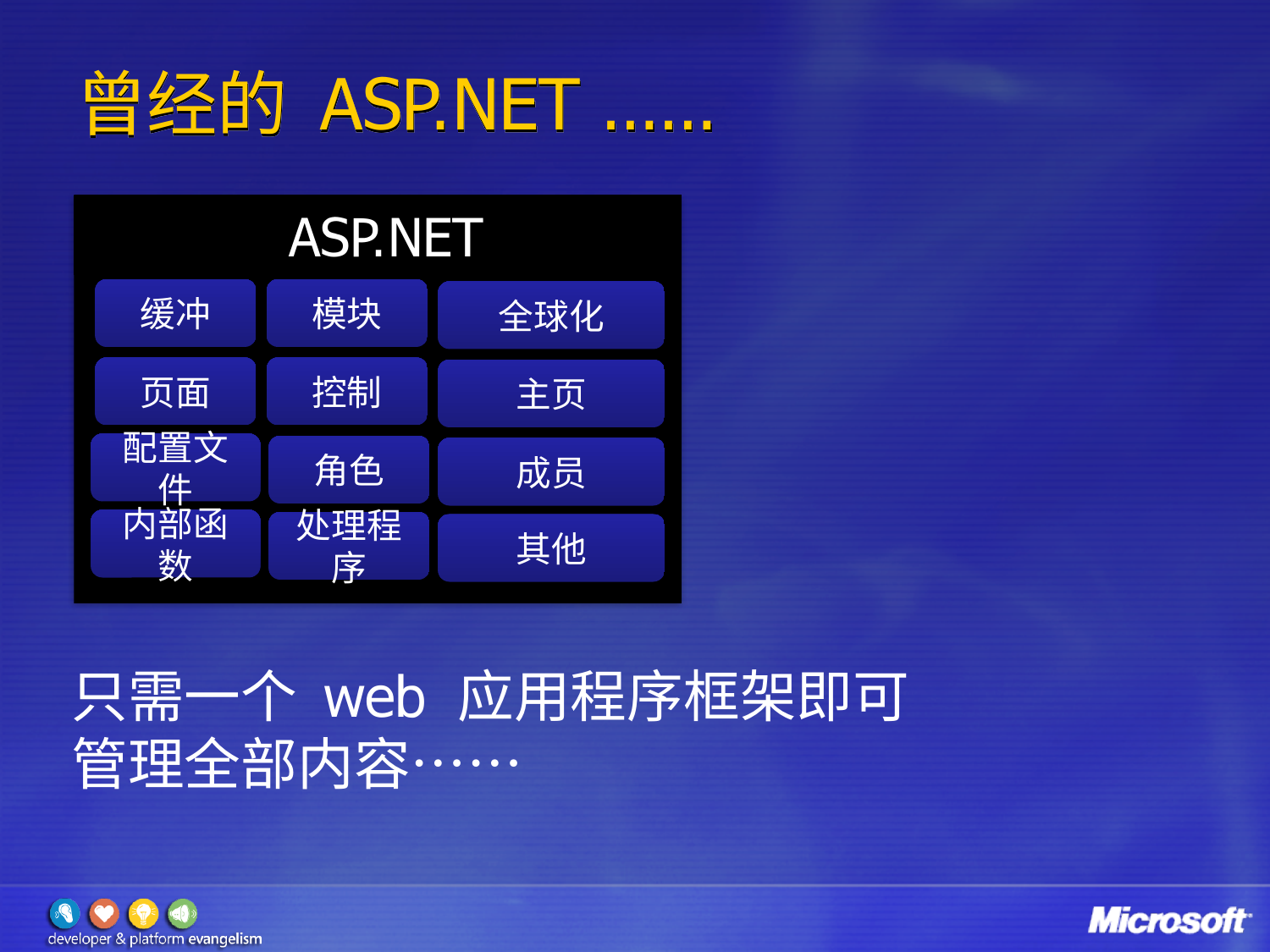

# 曾经的 ASP.NET ……

ASP.NET
缓冲
模块
全球化
页面
控制
主页
配置文件
角色
成员
内部函数
处理程序
其他
只需一个 web 应用程序框架即可
管理全部内容……